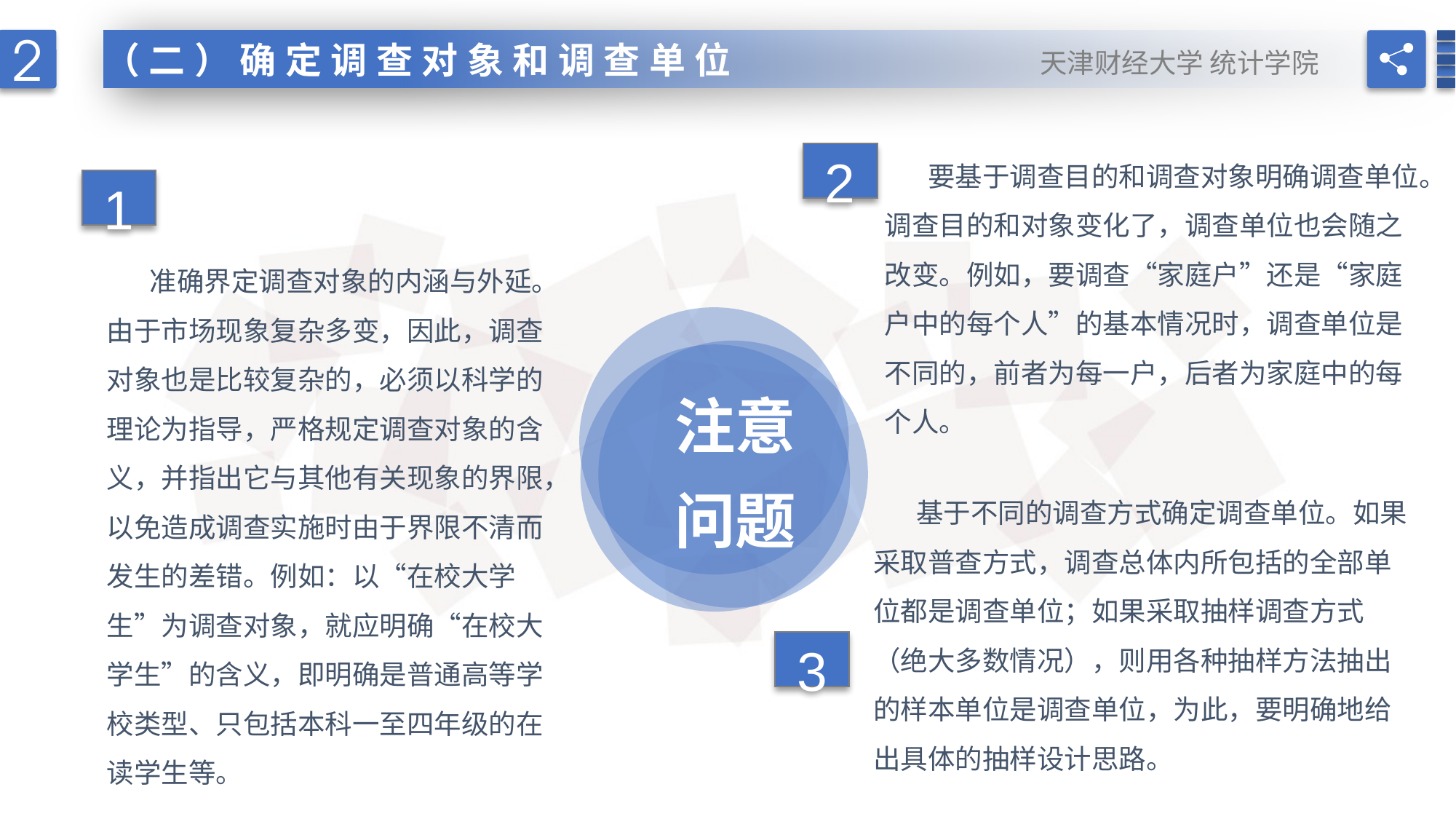

2

天津财经大学 统计学院

（二）确定调查对象和调查单位
要基于调查目的和调查对象明确调查单位。调查目的和对象变化了，调查单位也会随之改变。例如，要调查“家庭户”还是“家庭户中的每个人”的基本情况时，调查单位是不同的，前者为每一户，后者为家庭中的每个人。
2
1
准确界定调查对象的内涵与外延。由于市场现象复杂多变，因此，调查对象也是比较复杂的，必须以科学的理论为指导，严格规定调查对象的含义，并指出它与其他有关现象的界限，以免造成调查实施时由于界限不清而发生的差错。例如：以“在校大学生”为调查对象，就应明确“在校大学生”的含义，即明确是普通高等学校类型、只包括本科一至四年级的在读学生等。

注意问题
基于不同的调查方式确定调查单位。如果采取普查方式，调查总体内所包括的全部单位都是调查单位；如果采取抽样调查方式（绝大多数情况），则用各种抽样方法抽出的样本单位是调查单位，为此，要明确地给出具体的抽样设计思路。
3